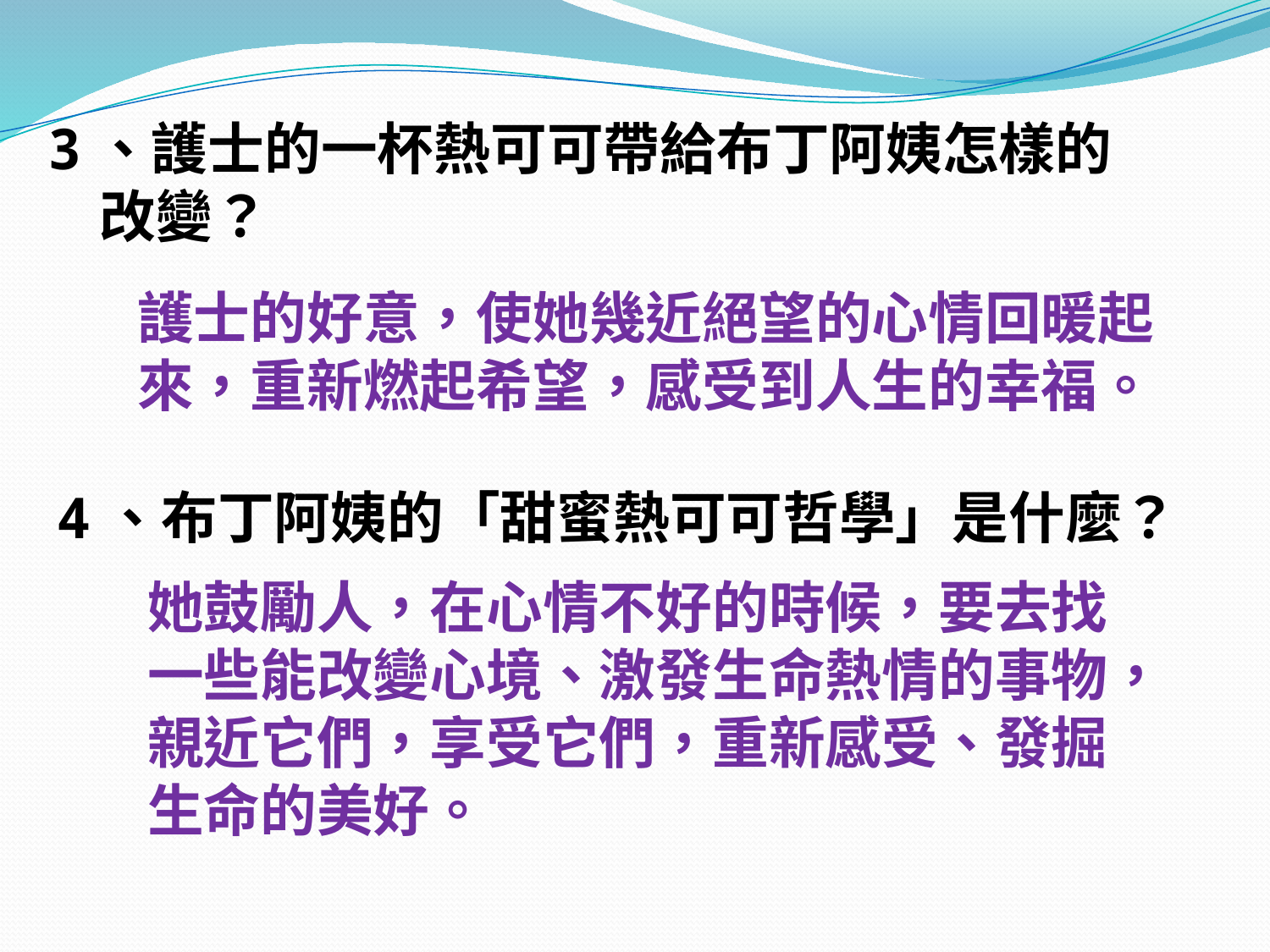

3、護士的一杯熱可可帶給布丁阿姨怎樣的
   改變？
護士的好意，使她幾近絕望的心情回暖起來，重新燃起希望，感受到人生的幸福。
4、布丁阿姨的「甜蜜熱可可哲學」是什麼？
她鼓勵人，在心情不好的時候，要去找一些能改變心境、激發生命熱情的事物，親近它們，享受它們，重新感受、發掘生命的美好。